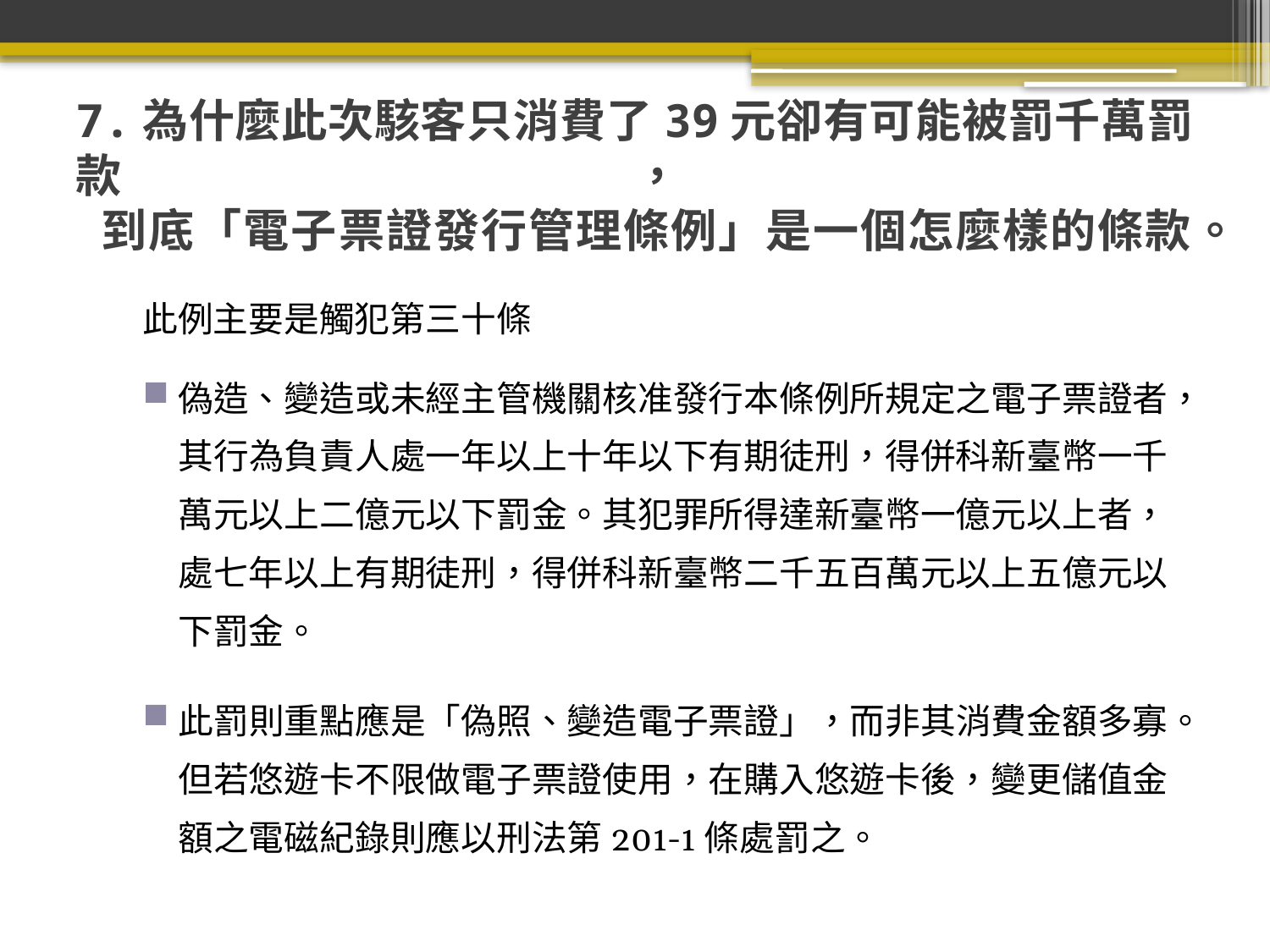

# 7.為什麼此次駭客只消費了39元卻有可能被罰千萬罰款， 到底「電子票證發行管理條例」是一個怎麼樣的條款。
此例主要是觸犯第三十條

偽造、變造或未經主管機關核准發行本條例所規定之電子票證者，其行為負責人處一年以上十年以下有期徒刑，得併科新臺幣一千萬元以上二億元以下罰金。其犯罪所得達新臺幣一億元以上者，處七年以上有期徒刑，得併科新臺幣二千五百萬元以上五億元以下罰金。

此罰則重點應是「偽照、變造電子票證」，而非其消費金額多寡。但若悠遊卡不限做電子票證使用，在購入悠遊卡後，變更儲值金額之電磁紀錄則應以刑法第201-1條處罰之。